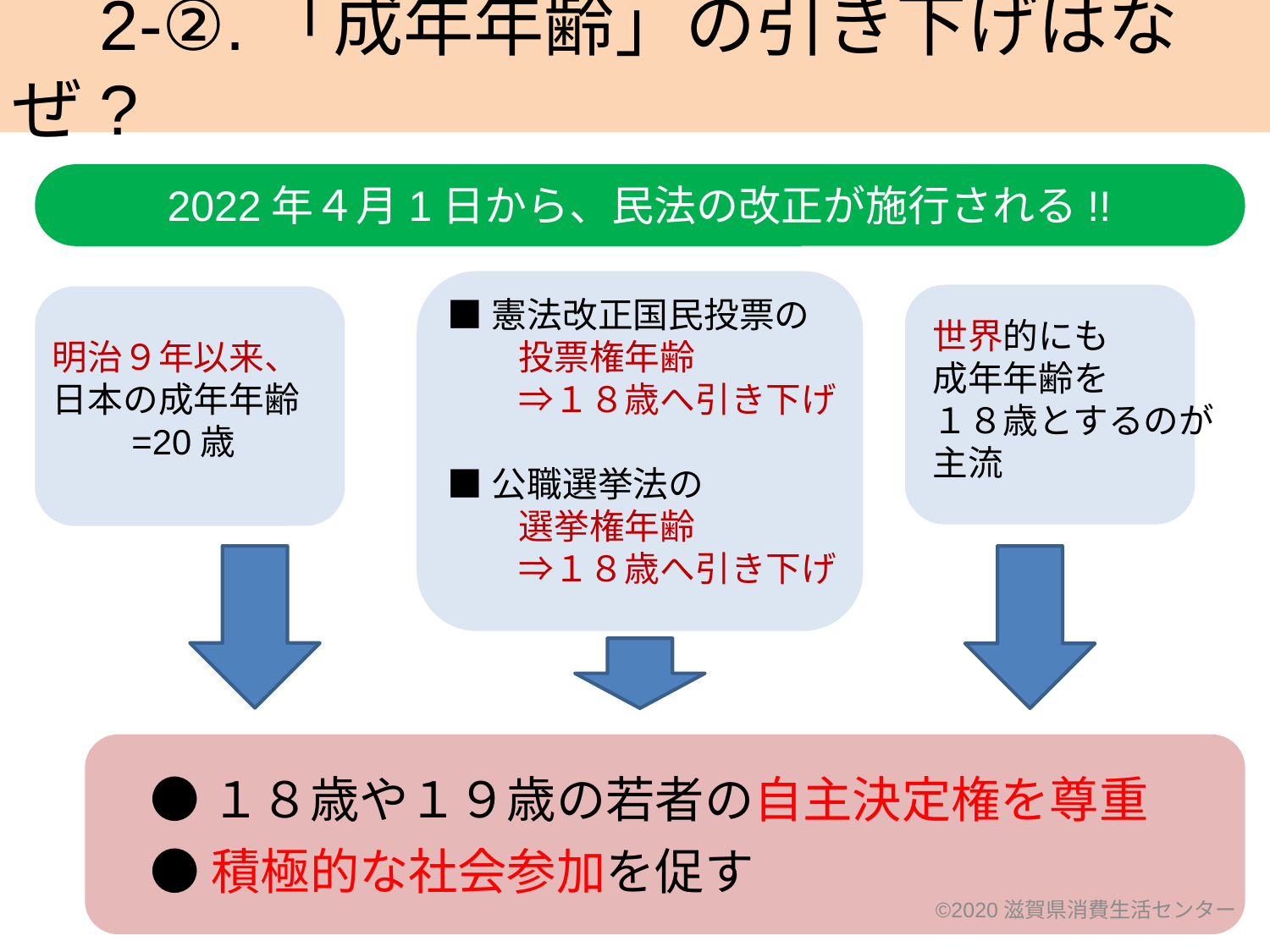

2-②.「成年年齢」の引き下げはなぜ?

2022年４月1日から、民法の改正が施行される!!

■憲法改正国民投票の
　　投票権年齢
　　⇒１８歳へ引き下げ

■公職選挙法の
　　選挙権年齢
　　⇒１８歳へ引き下げ
世界的にも
成年年齢を
１８歳とするのが
主流
明治９年以来、
日本の成年年齢
　　=20歳

●１８歳や１９歳の若者の自主決定権を尊重
●積極的な社会参加を促す
©2020滋賀県消費生活センター